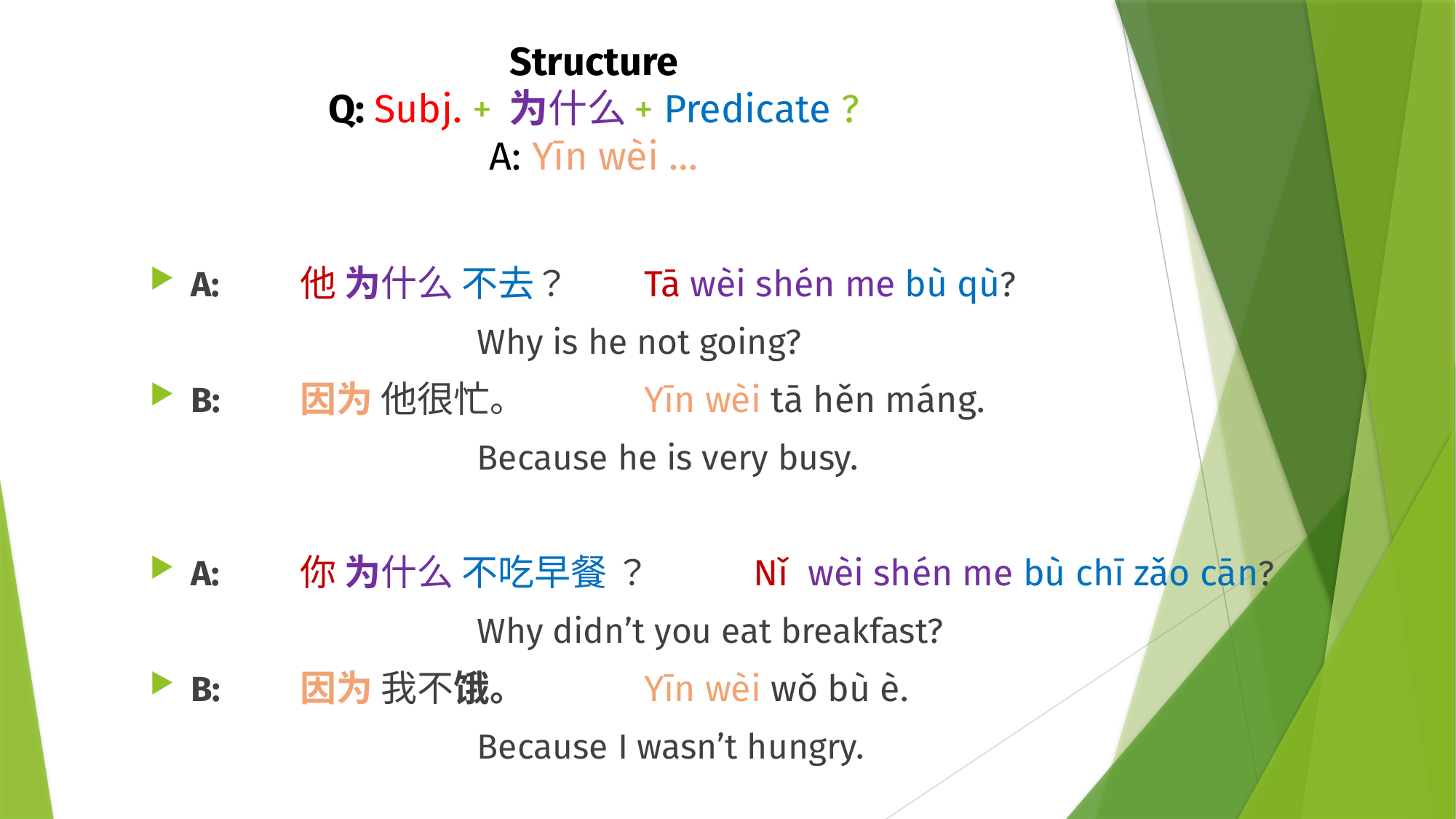

# Structure Q: Subj. + 为什么+ Predicate ? A: Yīn wèi …
A:	他 为什么 不去？	 Tā wèi shén me bù qù?
			Why is he not going?
B:	因为 他很忙。	 Yīn wèi tā hěn máng.
			Because he is very busy.

A:	你 为什么 不吃早餐 ？	 Nǐ  wèi shén me bù chī zǎo cān?
			Why didn’t you eat breakfast?
B:	因为 我不饿。	 Yīn wèi wǒ bù è.
			Because I wasn’t hungry.